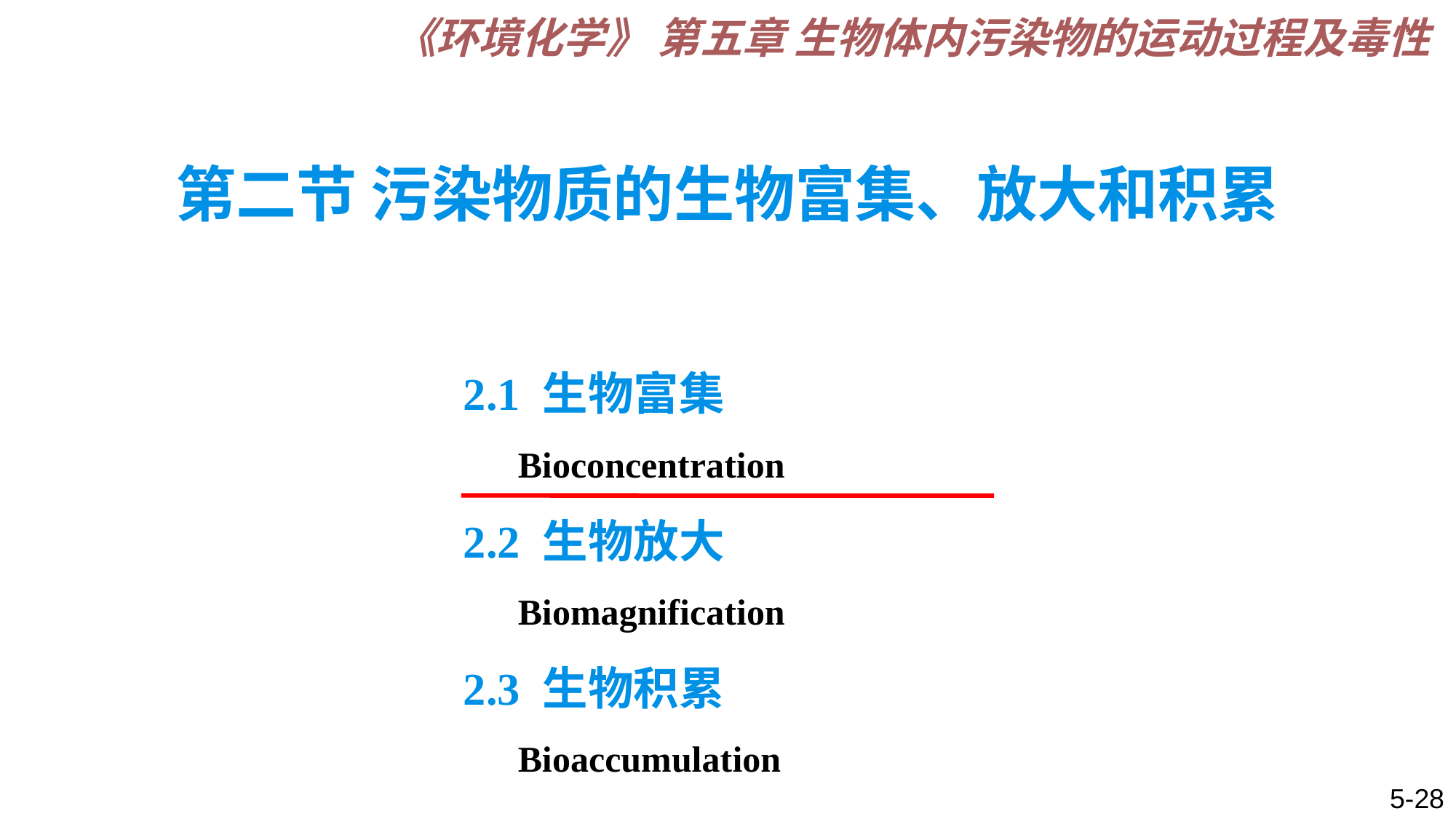

《环境化学》 第五章 生物体内污染物的运动过程及毒性
# 第二节 污染物质的生物富集、放大和积累
2.1 生物富集 Bioconcentration
2.2 生物放大 Biomagnification
2.3 生物积累 Bioaccumulation

5-28